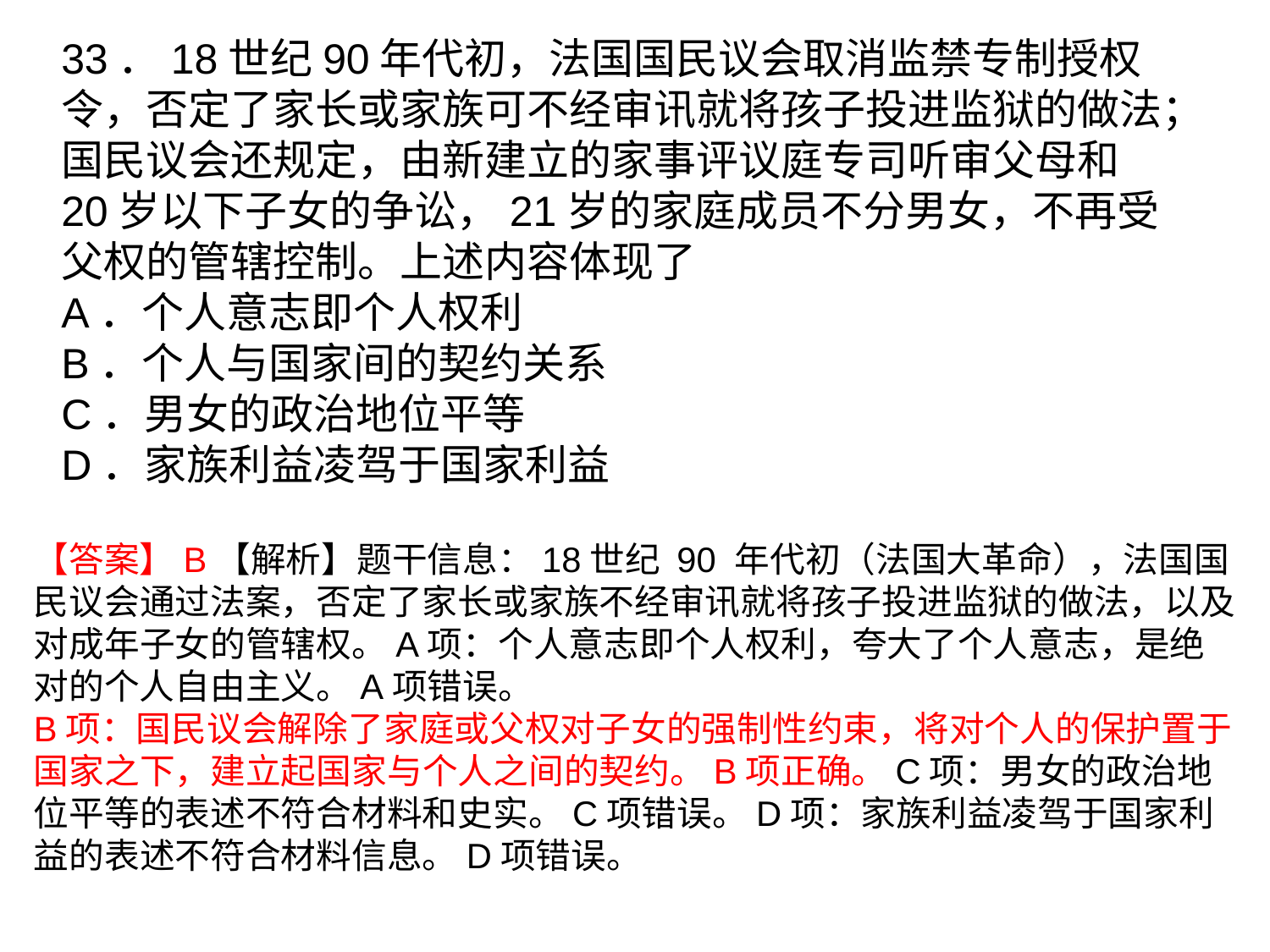

33．18世纪90年代初，法国国民议会取消监禁专制授权令，否定了家长或家族可不经审讯就将孩子投进监狱的做法；国民议会还规定，由新建立的家事评议庭专司听审父母和20岁以下子女的争讼，21岁的家庭成员不分男女，不再受父权的管辖控制。上述内容体现了
A．个人意志即个人权利
B．个人与国家间的契约关系
C．男女的政治地位平等
D．家族利益凌驾于国家利益
【答案】B【解析】题干信息：18世纪 90 年代初（法国大革命），法国国民议会通过法案，否定了家长或家族不经审讯就将孩子投进监狱的做法，以及对成年子女的管辖权。A项：个人意志即个人权利，夸大了个人意志，是绝对的个人自由主义。A项错误。
B项：国民议会解除了家庭或父权对子女的强制性约束，将对个人的保护置于国家之下，建立起国家与个人之间的契约。B项正确。C项：男女的政治地位平等的表述不符合材料和史实。C项错误。D项：家族利益凌驾于国家利益的表述不符合材料信息。D项错误。